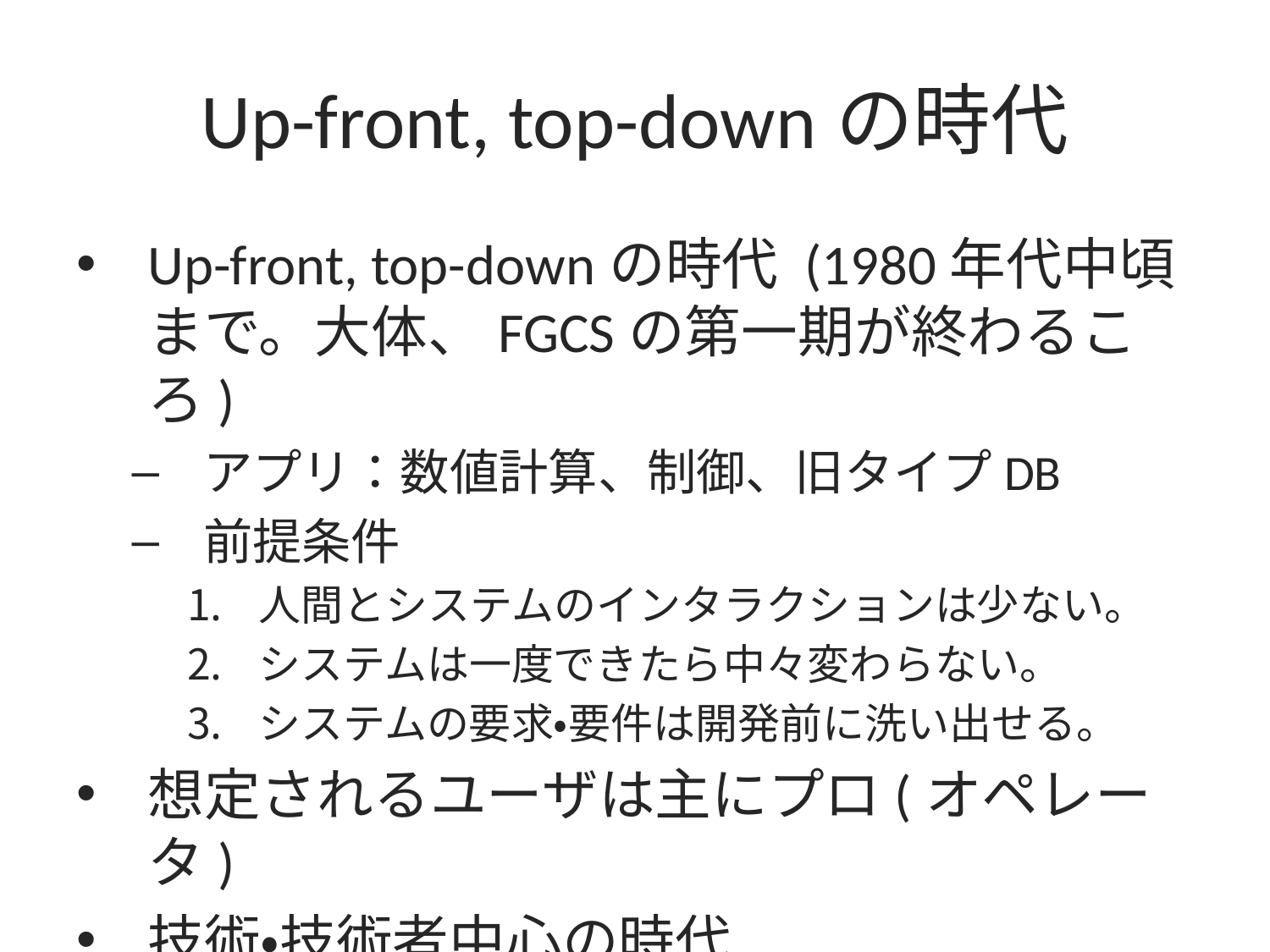

# Up-front, top-downの時代
Up-front, top-downの時代 (1980年代中頃まで。大体、FGCSの第一期が終わるころ)
アプリ：数値計算、制御、旧タイプDB
前提条件
人間とシステムのインタラクションは少ない。
システムは一度できたら中々変わらない。
システムの要求・要件は開発前に洗い出せる。
想定されるユーザは主にプロ(オペレータ)
技術・技術者中心の時代